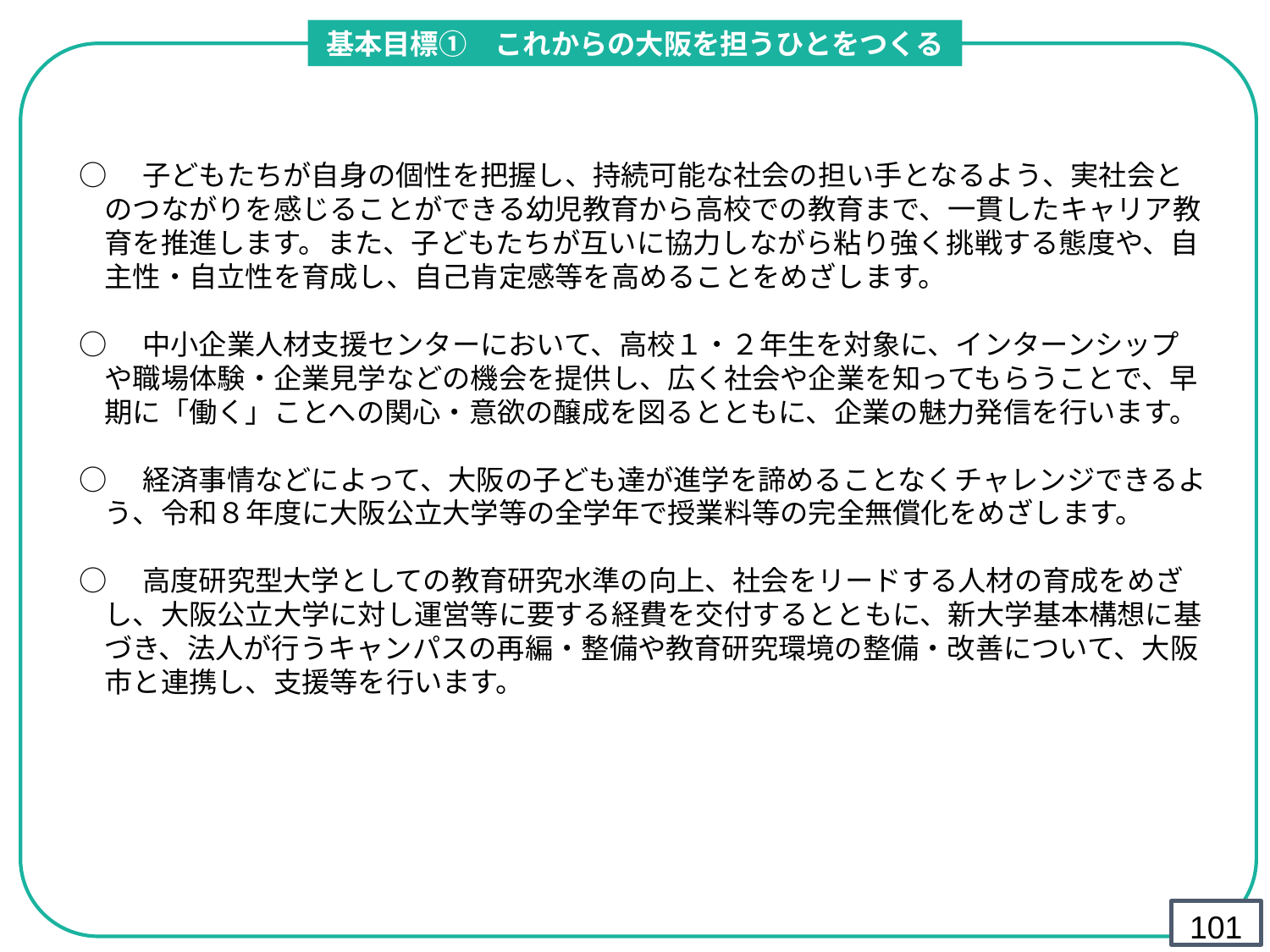

基本目標①　これからの大阪を担うひとをつくる

○　子どもたちが自身の個性を把握し、持続可能な社会の担い手となるよう、実社会とのつながりを感じることができる幼児教育から高校での教育まで、一貫したキャリア教育を推進します。また、子どもたちが互いに協力しながら粘り強く挑戦する態度や、自主性・自立性を育成し、自己肯定感等を高めることをめざします。

○　中小企業人材支援センターにおいて、高校１・２年生を対象に、インターンシップや職場体験・企業見学などの機会を提供し、広く社会や企業を知ってもらうことで、早期に「働く」ことへの関心・意欲の醸成を図るとともに、企業の魅力発信を行います。

○　経済事情などによって、大阪の子ども達が進学を諦めることなくチャレンジできるよう、令和８年度に大阪公立大学等の全学年で授業料等の完全無償化をめざします。

○　高度研究型大学としての教育研究水準の向上、社会をリードする人材の育成をめざし、大阪公立大学に対し運営等に要する経費を交付するとともに、新大学基本構想に基づき、法人が行うキャンパスの再編・整備や教育研究環境の整備・改善について、大阪市と連携し、支援等を行います。

101